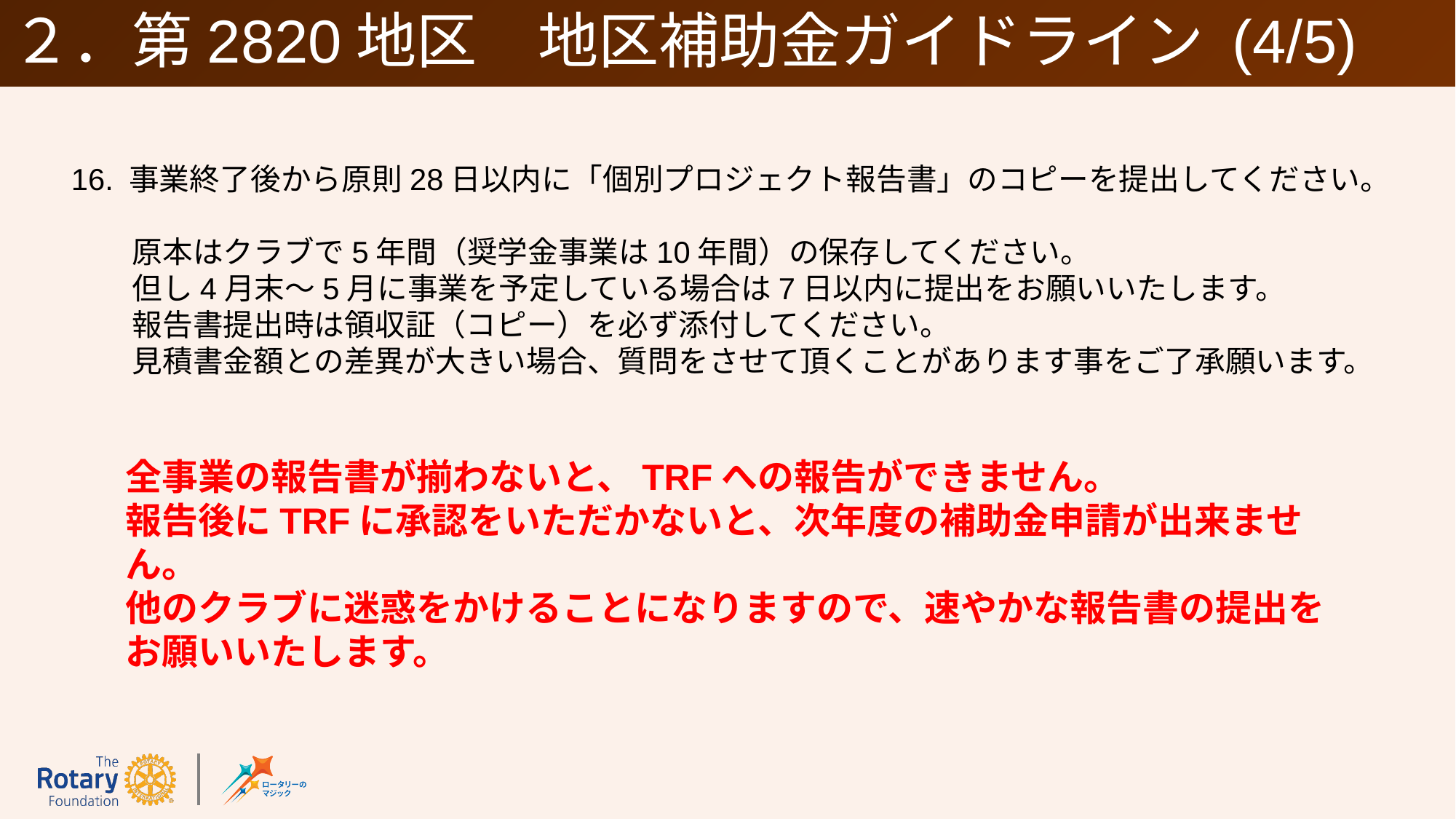

# ２．第2820地区　地区補助金ガイドライン (4/5)
16. 事業終了後から原則28日以内に「個別プロジェクト報告書」のコピーを提出してください。
　　原本はクラブで5年間（奨学金事業は10年間）の保存してください。
　　但し4月末～5月に事業を予定している場合は7日以内に提出をお願いいたします。
　　報告書提出時は領収証（コピー）を必ず添付してください。
　　見積書金額との差異が大きい場合、質問をさせて頂くことがあります事をご了承願います。
全事業の報告書が揃わないと、TRFへの報告ができません。
報告後にTRFに承認をいただかないと、次年度の補助金申請が出来ません。
他のクラブに迷惑をかけることになりますので、速やかな報告書の提出をお願いいたします。